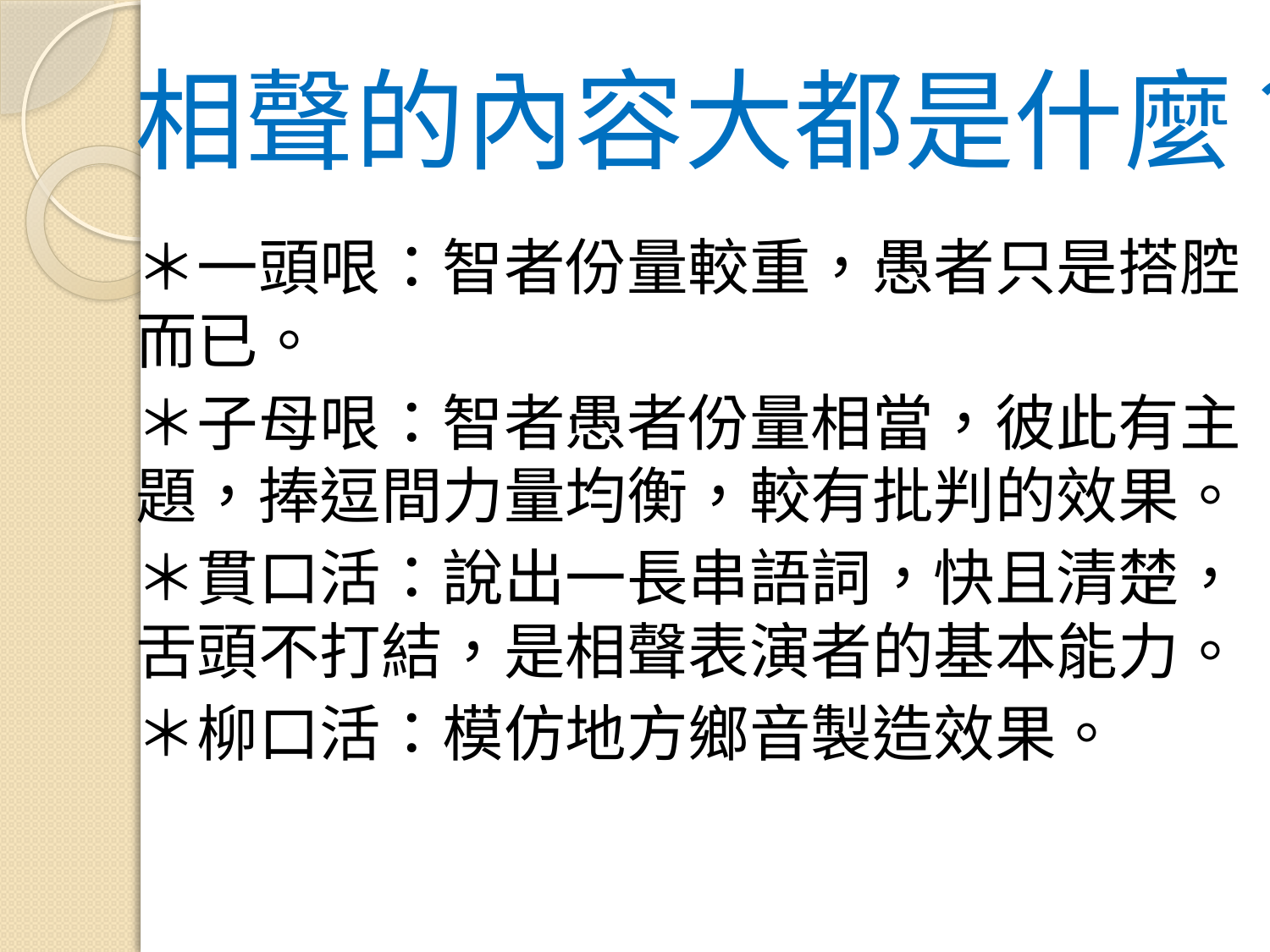

# 相聲的內容大都是什麼？
＊一頭哏：智者份量較重，愚者只是搭腔而已。
＊子母哏：智者愚者份量相當，彼此有主題，捧逗間力量均衡，較有批判的效果。
＊貫口活：說出一長串語詞，快且清楚，舌頭不打結，是相聲表演者的基本能力。
＊柳口活：模仿地方鄉音製造效果。